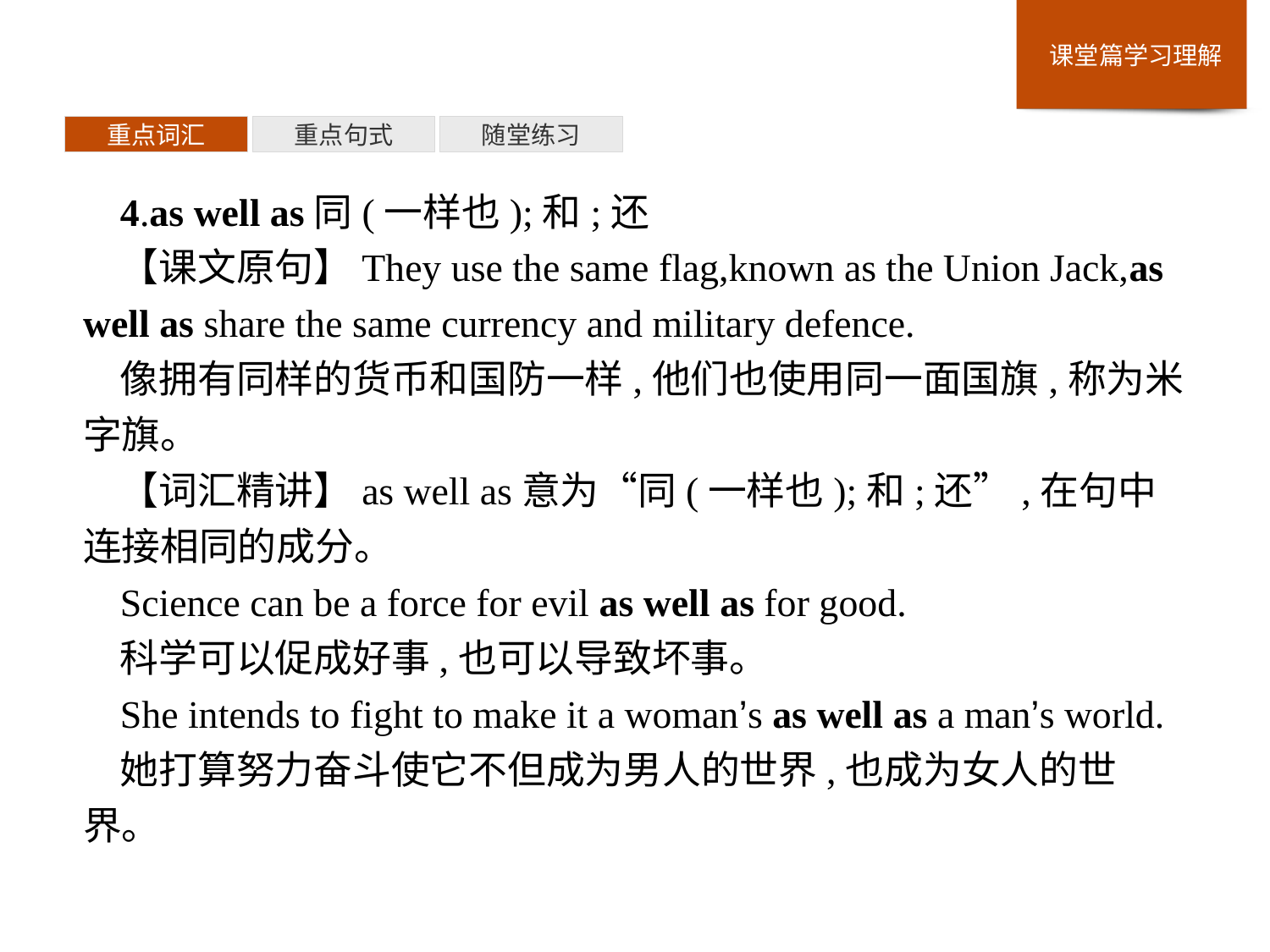

重点词汇
重点句式
随堂练习
4.as well as同(一样也);和;还
【课文原句】They use the same flag,known as the Union Jack,as well as share the same currency and military defence.
像拥有同样的货币和国防一样,他们也使用同一面国旗,称为米字旗。
【词汇精讲】as well as意为“同(一样也);和;还”,在句中连接相同的成分。
Science can be a force for evil as well as for good.
科学可以促成好事,也可以导致坏事。
She intends to fight to make it a woman’s as well as a man’s world.
她打算努力奋斗使它不但成为男人的世界,也成为女人的世界。